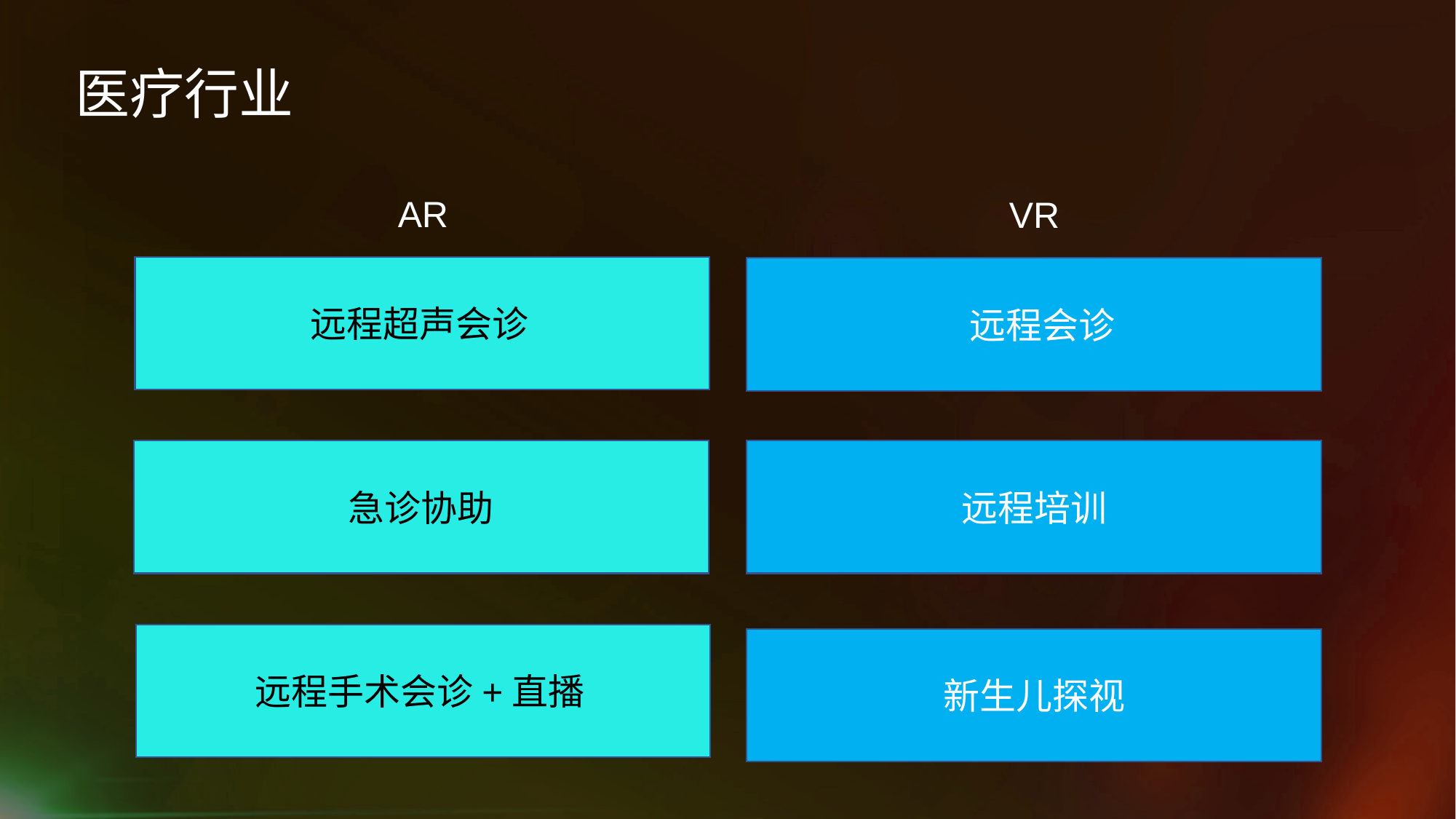

医疗行业
AR
VR
远程超声会诊
 远程会诊
急诊协助
远程培训
远程手术会诊+直播
新生儿探视